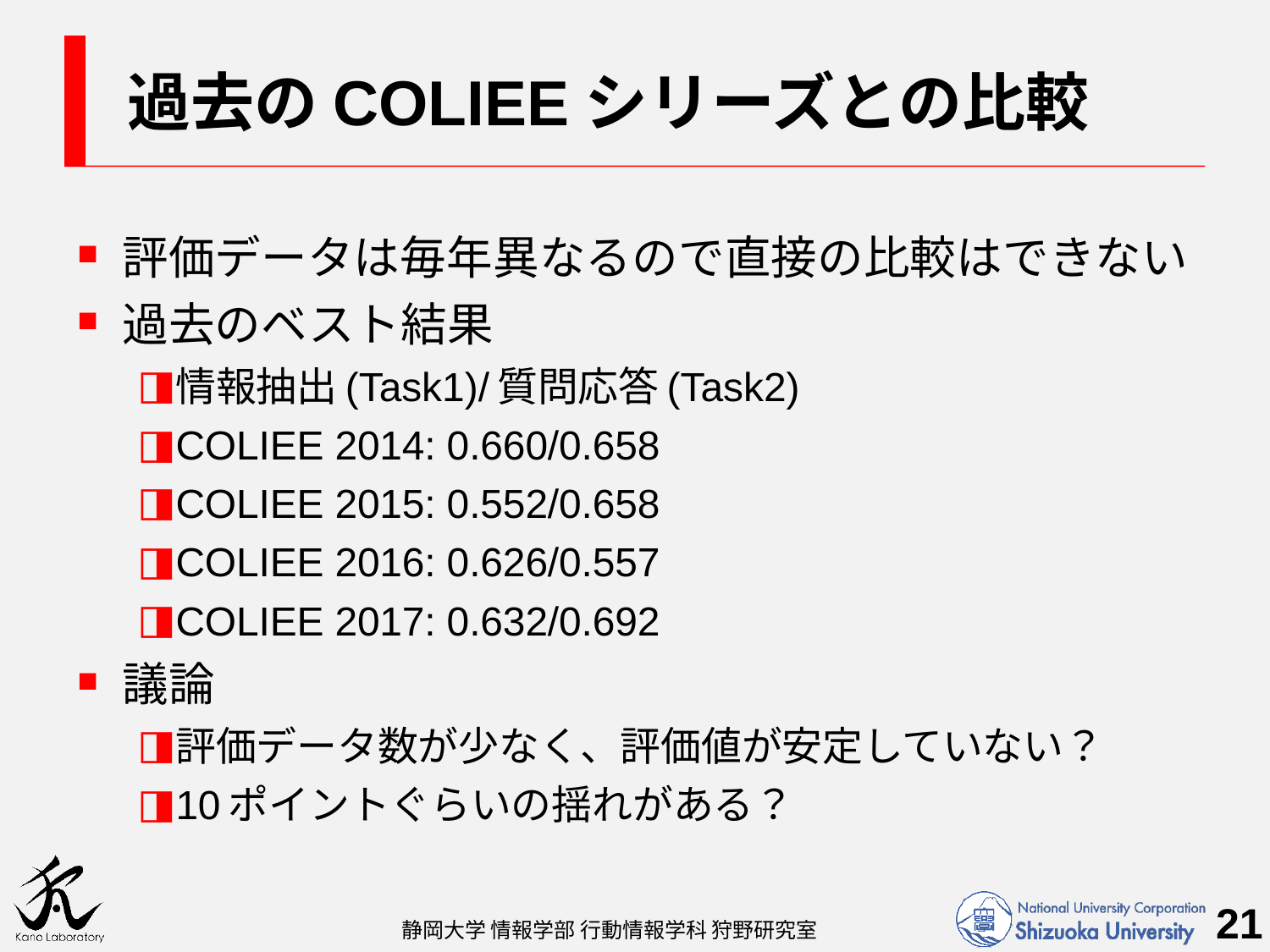

# 過去のCOLIEEシリーズとの比較
評価データは毎年異なるので直接の比較はできない
過去のベスト結果
情報抽出(Task1)/質問応答(Task2)
COLIEE 2014: 0.660/0.658
COLIEE 2015: 0.552/0.658
COLIEE 2016: 0.626/0.557
COLIEE 2017: 0.632/0.692
議論
評価データ数が少なく、評価値が安定していない？
10ポイントぐらいの揺れがある？
21